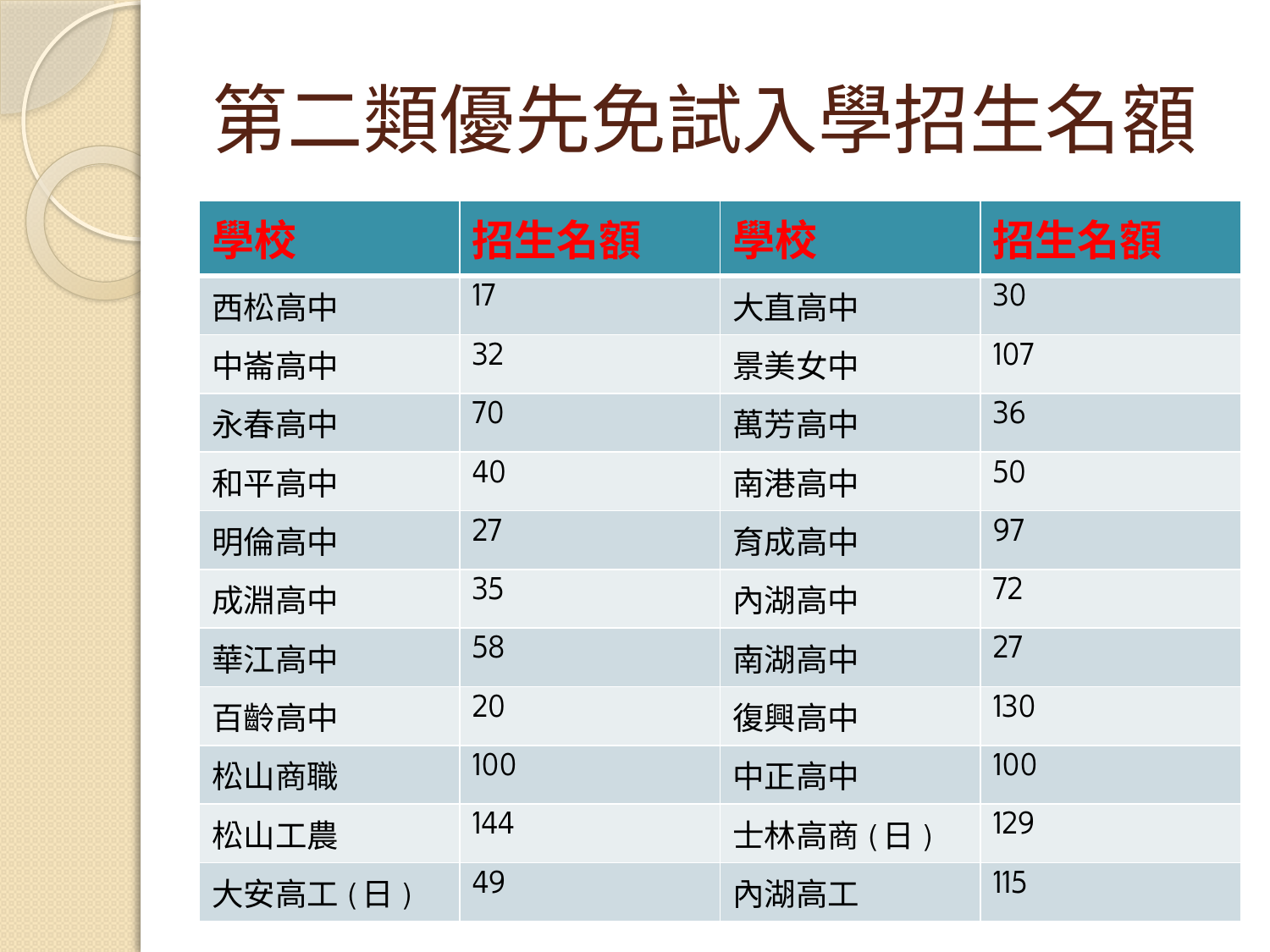

# 第二類優先免試入學招生名額
| 學校 | 招生名額 | 學校 | 招生名額 |
| --- | --- | --- | --- |
| 西松高中 | 17 | 大直高中 | 30 |
| 中崙高中 | 32 | 景美女中 | 107 |
| 永春高中 | 70 | 萬芳高中 | 36 |
| 和平高中 | 40 | 南港高中 | 50 |
| 明倫高中 | 27 | 育成高中 | 97 |
| 成淵高中 | 35 | 內湖高中 | 72 |
| 華江高中 | 58 | 南湖高中 | 27 |
| 百齡高中 | 20 | 復興高中 | 130 |
| 松山商職 | 100 | 中正高中 | 100 |
| 松山工農 | 144 | 士林高商(日) | 129 |
| 大安高工(日) | 49 | 內湖高工 | 115 |